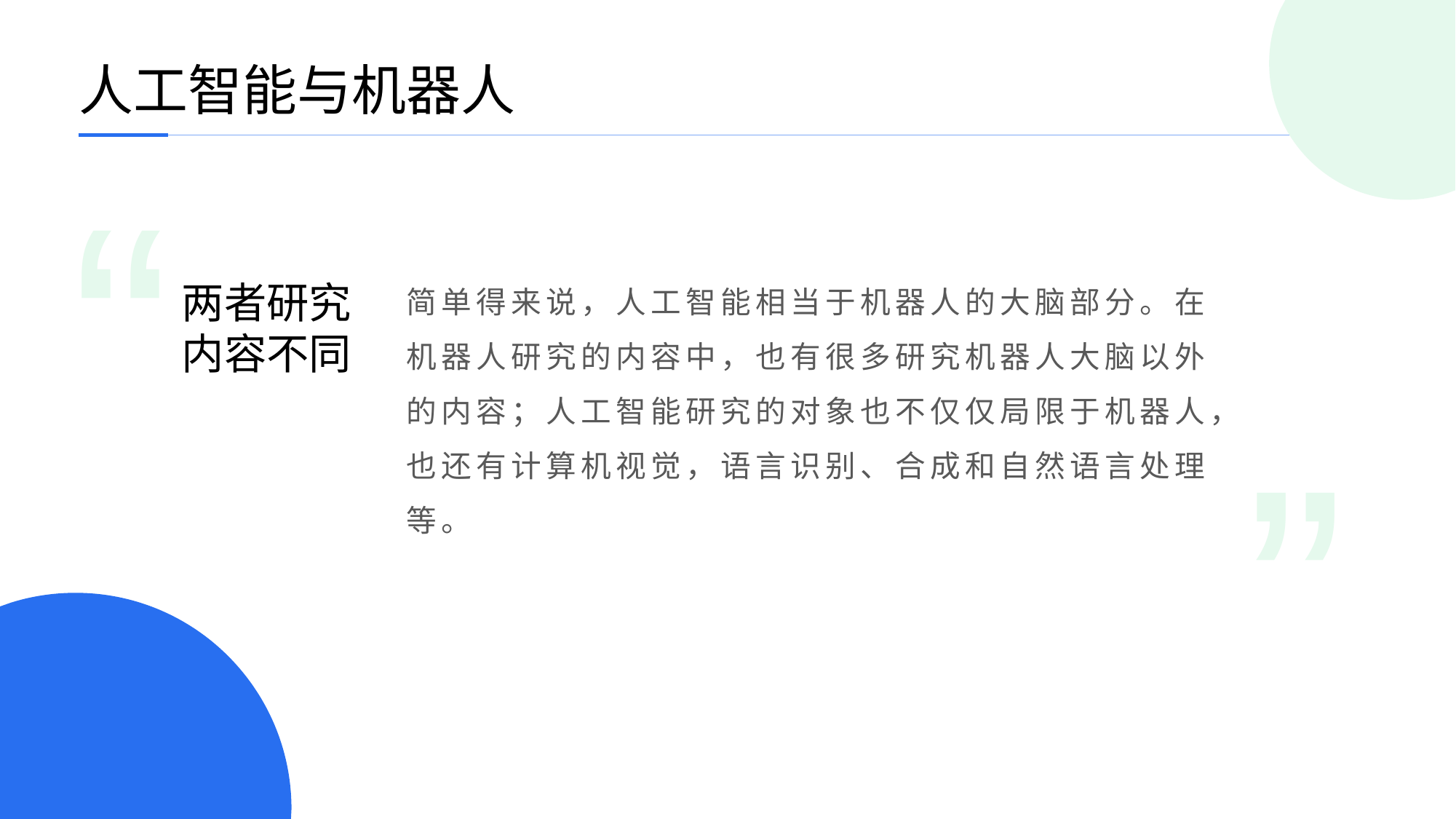

人工智能与机器人
“
简单得来说，人工智能相当于机器人的大脑部分。在机器人研究的内容中，也有很多研究机器人大脑以外的内容；人工智能研究的对象也不仅仅局限于机器人，也还有计算机视觉，语言识别、合成和自然语言处理等。
两者研究
内容不同
”